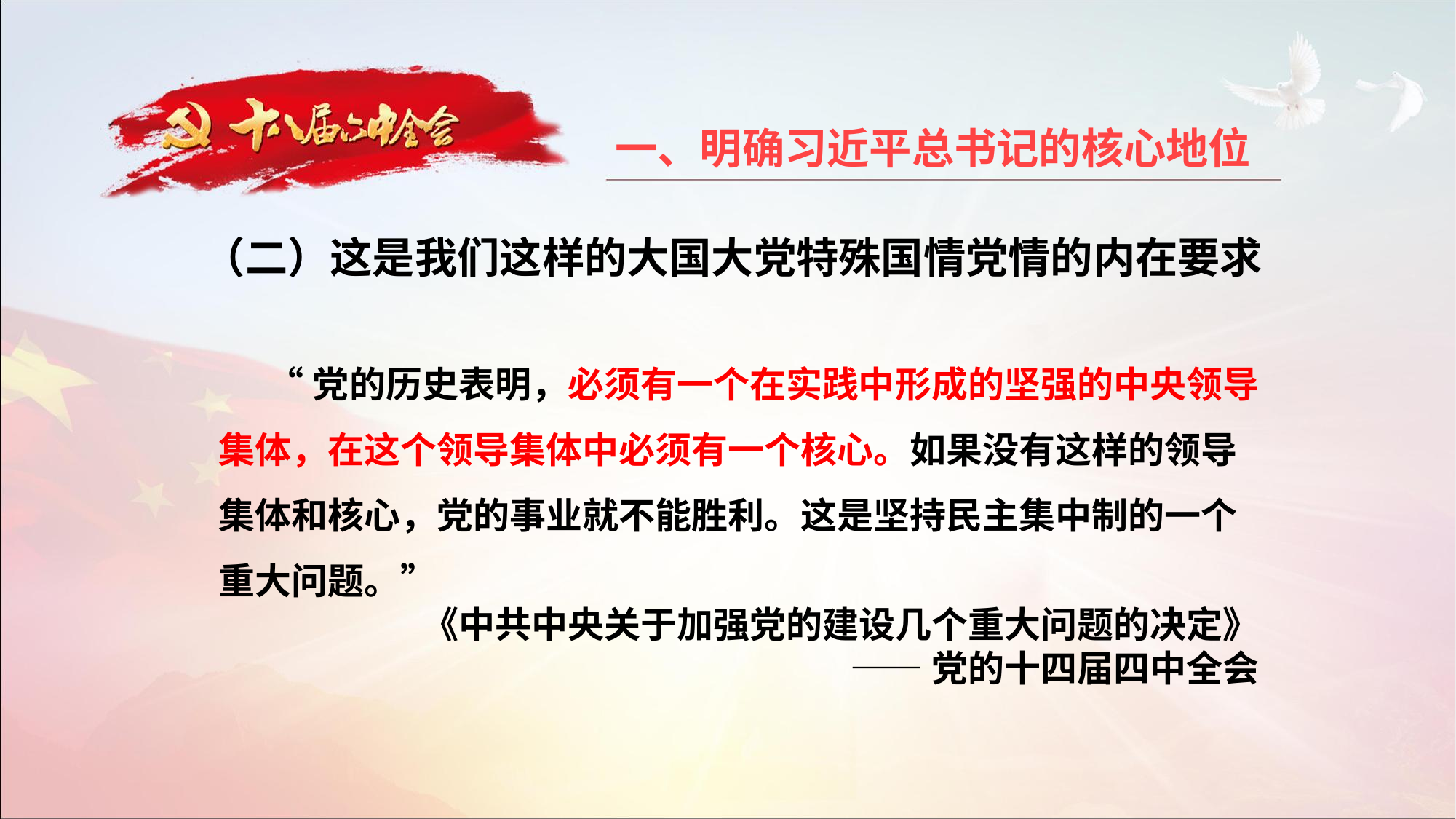

一、明确习近平总书记的核心地位
（二）这是我们这样的大国大党特殊国情党情的内在要求

      “党的历史表明，必须有一个在实践中形成的坚强的中央领导集体，在这个领导集体中必须有一个核心。如果没有这样的领导集体和核心，党的事业就不能胜利。这是坚持民主集中制的一个重大问题。”
《中共中央关于加强党的建设几个重大问题的决定》
——党的十四届四中全会